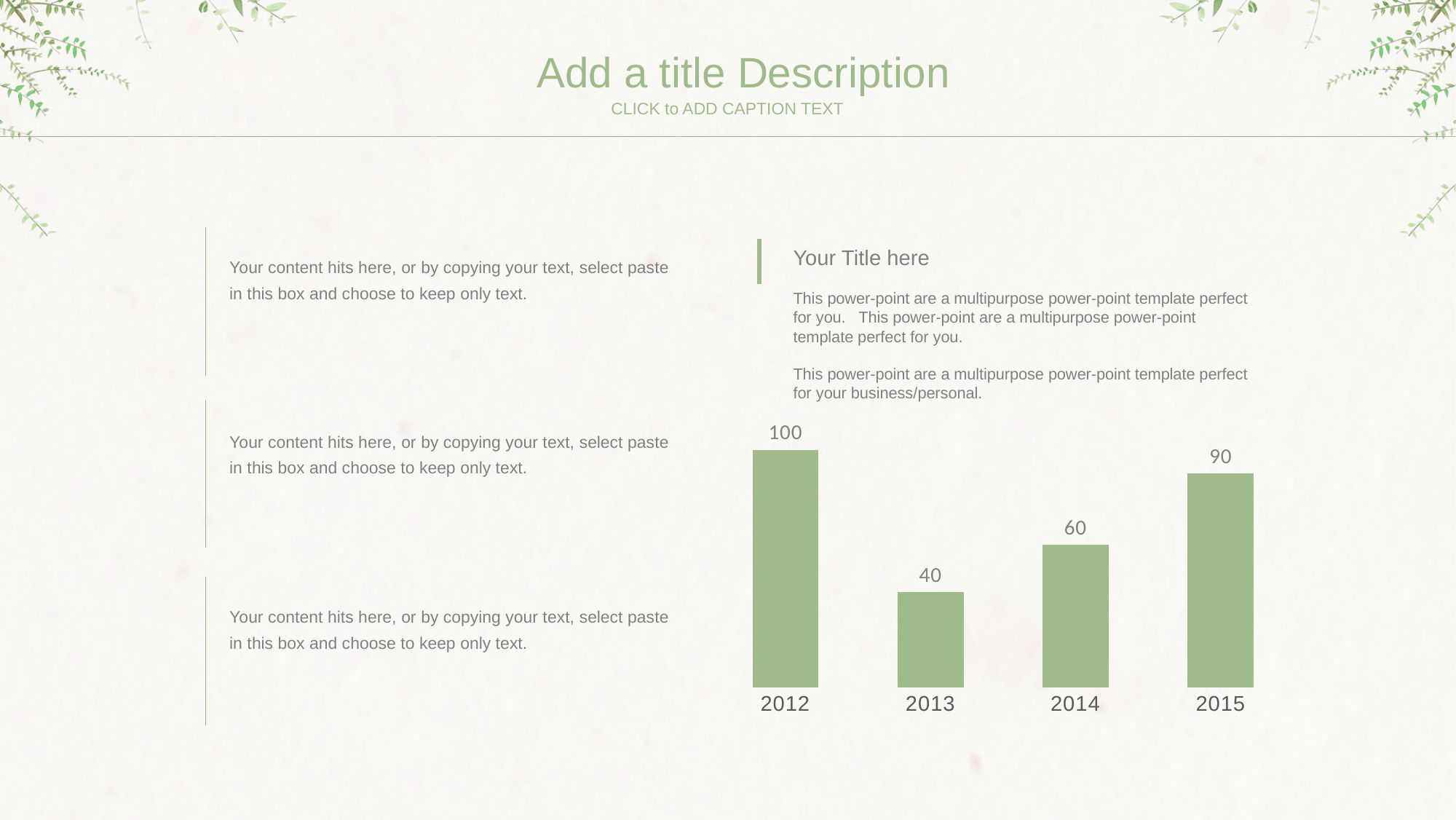

Add a title Description
CLICK to ADD CAPTION TEXT
Your content hits here, or by copying your text, select paste in this box and choose to keep only text.
Your content hits here, or by copying your text, select paste in this box and choose to keep only text.
Your content hits here, or by copying your text, select paste in this box and choose to keep only text.
Your Title here
This power-point are a multipurpose power-point template perfect for you.   This power-point are a multipurpose power-point template perfect for you.
This power-point are a multipurpose power-point template perfect for your business/personal.

### Chart

| Category | 系列 1 |
|---|---|
| 2012 | 100.0 |
| 2013 | 40.0 |
| 2014 | 60.0 |
| 2015 | 90.0 |